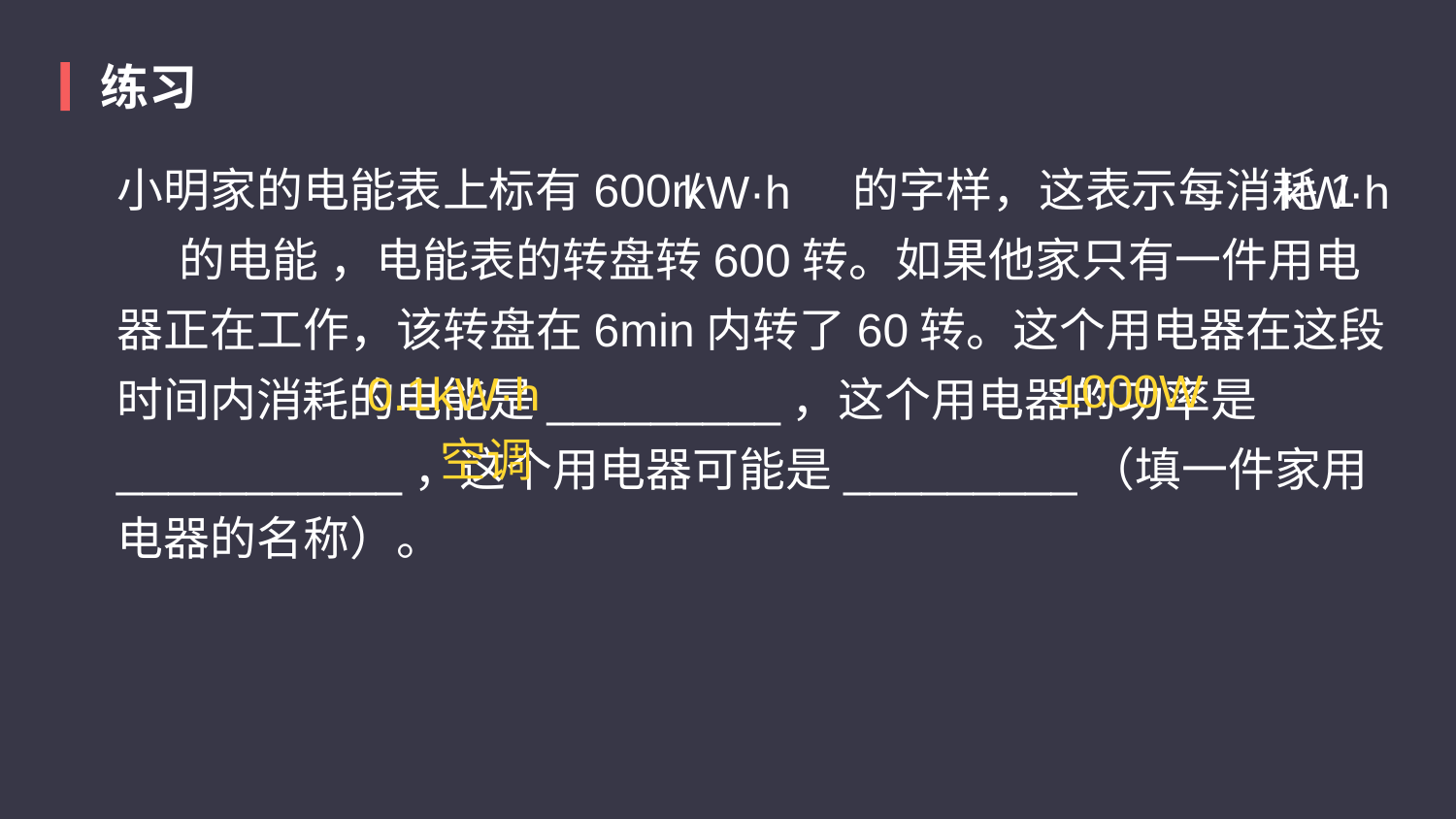

练习

小明家的电能表上标有600r/           的字样，这表示每消耗1        的电能 ，电能表的转盘转600转。如果他家只有一件用电器正在工作，该转盘在6min内转了60转。这个用电器在这段时间内消耗的电能是_________，这个用电器的功率是___________，这个用电器可能是_________（填一件家用电器的名称）。
kW·h
kW·h
1000W
0.1kW·h
空调